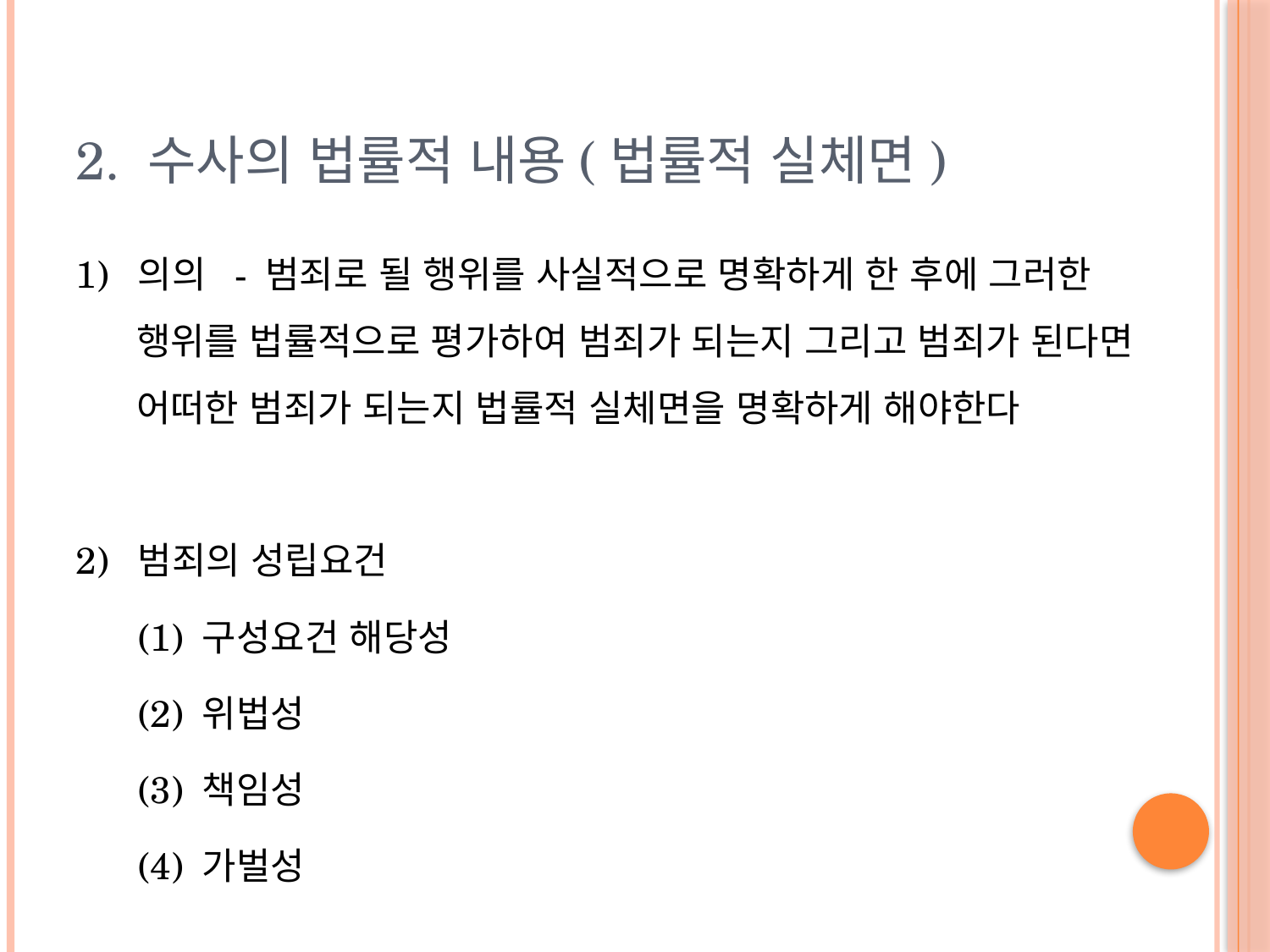

# 2. 수사의 법률적 내용(법률적 실체면)
1)  의의  - 범죄로 될 행위를 사실적으로 명확하게 한 후에 그러한 행위를 법률적으로 평가하여 범죄가 되는지 그리고 범죄가 된다면 어떠한 범죄가 되는지 법률적 실체면을 명확하게 해야한다

2)  범죄의 성립요건
      (1) 구성요건 해당성
      (2) 위법성
      (3) 책임성
      (4) 가벌성